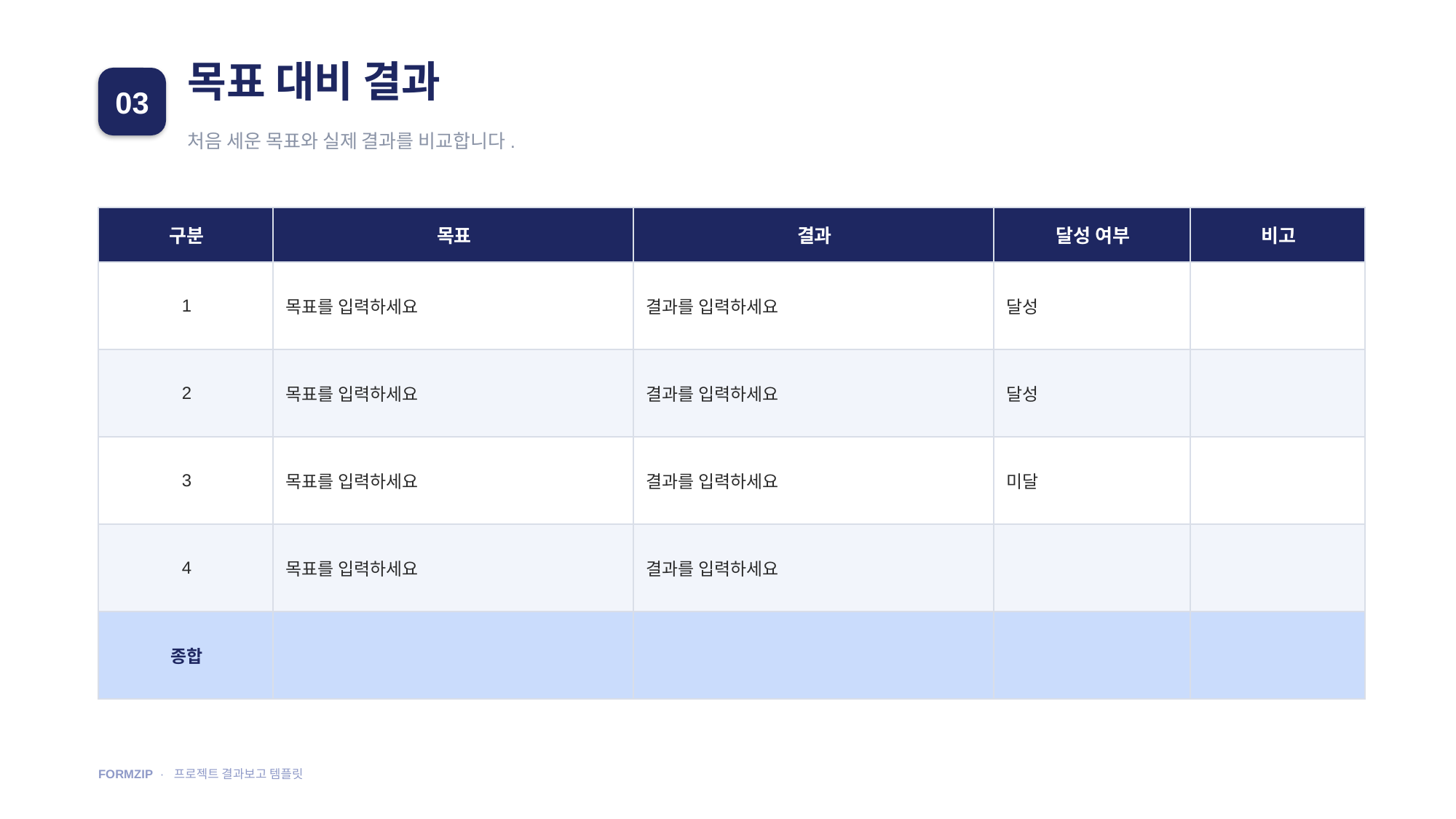

목표 대비 결과
03
처음 세운 목표와 실제 결과를 비교합니다.
| 구분 | 목표 | 결과 | 달성 여부 | 비고 |
| --- | --- | --- | --- | --- |
| 1 | 목표를 입력하세요 | 결과를 입력하세요 | 달성 |  |
| 2 | 목표를 입력하세요 | 결과를 입력하세요 | 달성 |  |
| 3 | 목표를 입력하세요 | 결과를 입력하세요 | 미달 |  |
| 4 | 목표를 입력하세요 | 결과를 입력하세요 |  |  |
| 종합 |  |  |  |  |
FORMZIP  ·  프로젝트 결과보고 템플릿